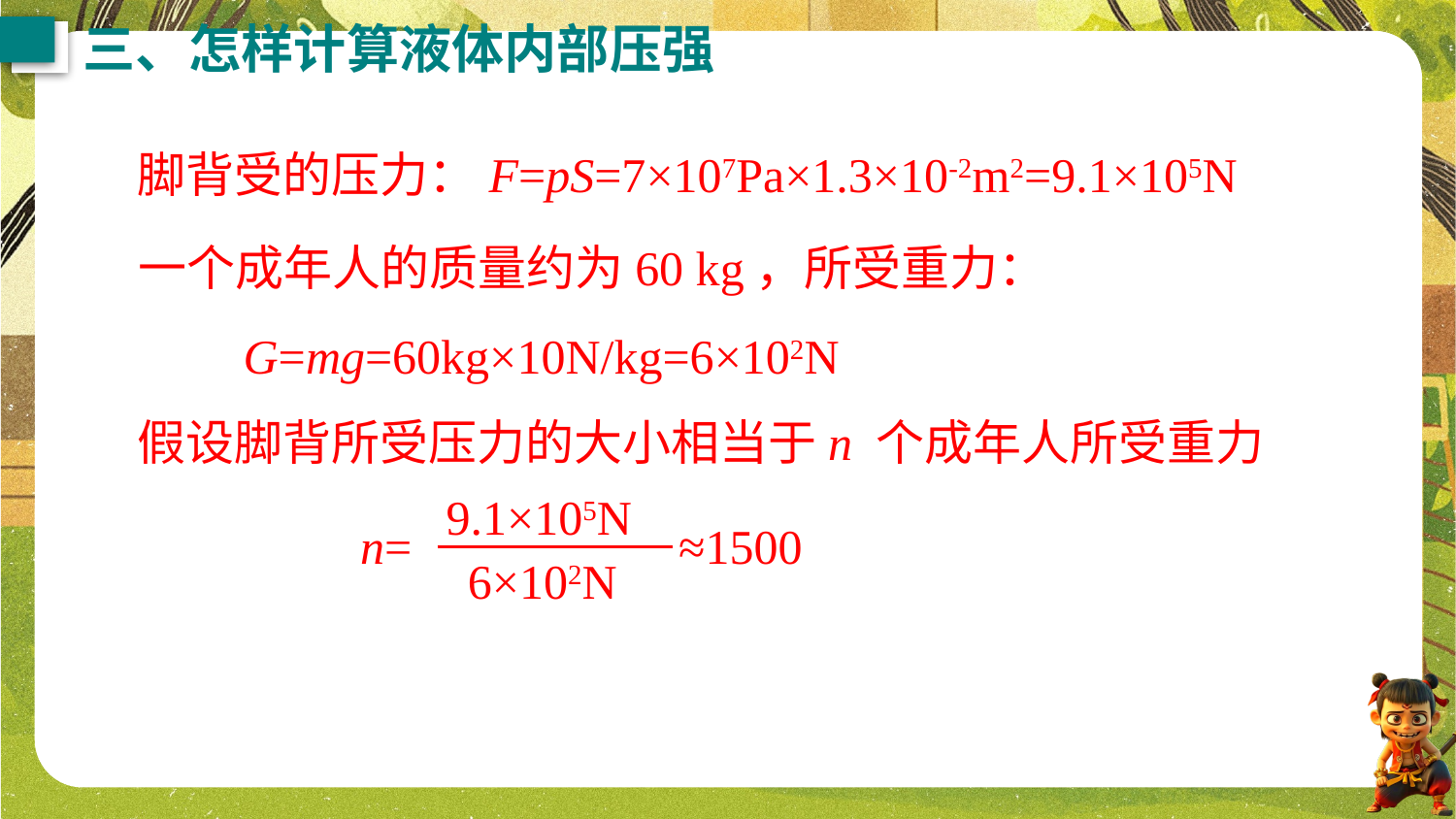

三、怎样计算液体内部压强

脚背受的压力：F=pS=7×107Pa×1.3×10-2m2=9.1×105N
一个成年人的质量约为60 kg，所受重力：
G=mg=60kg×10N/kg=6×102N
假设脚背所受压力的大小相当于n 个成年人所受重力
9.1×105N
n=                      ≈1500
6×102N